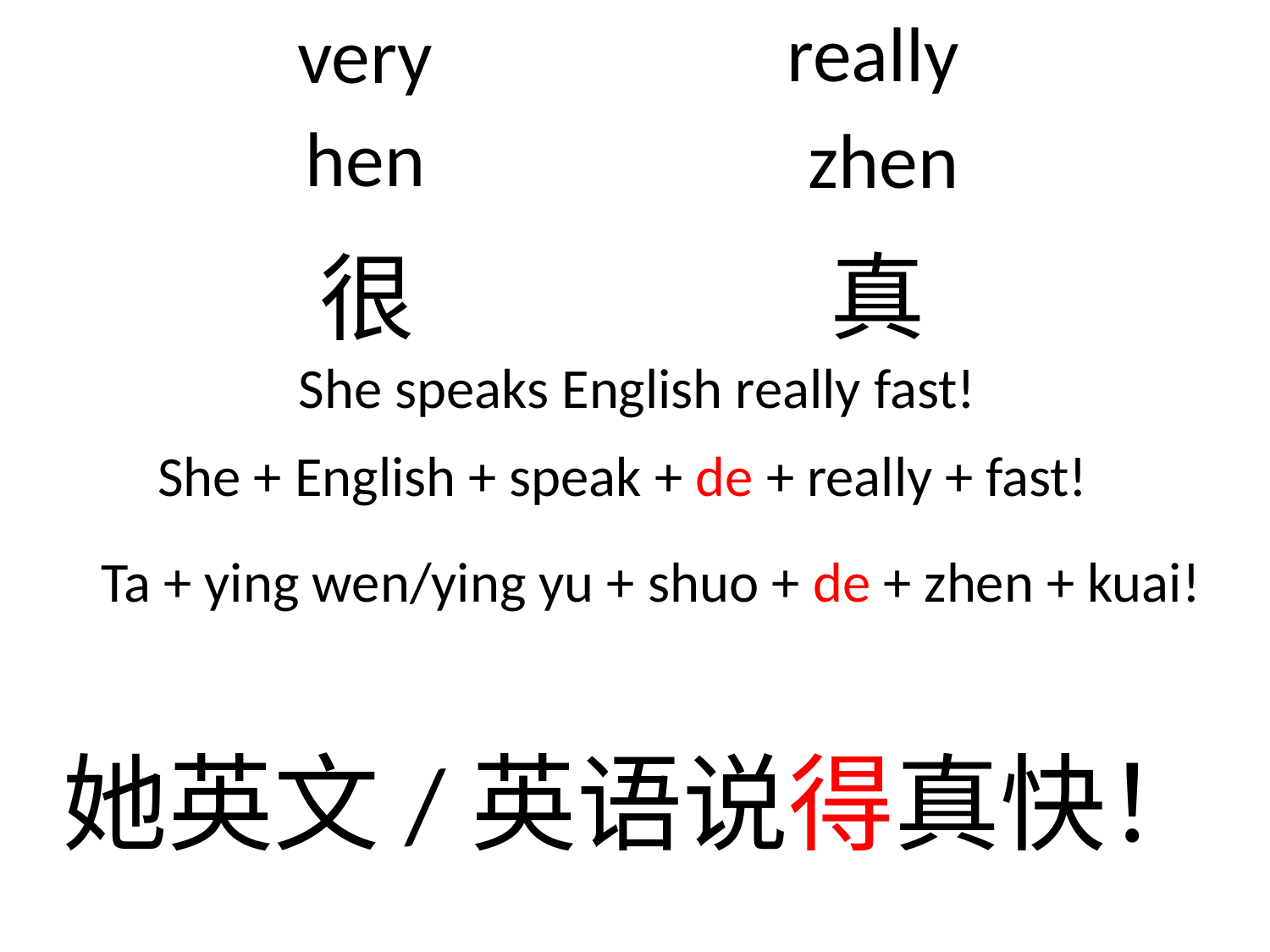

really
# very
hen
zhen
真
很
She speaks English really fast!
She + English + speak + de + really + fast!
Ta + ying wen/ying yu + shuo + de + zhen + kuai!
她英文/英语说得真快！